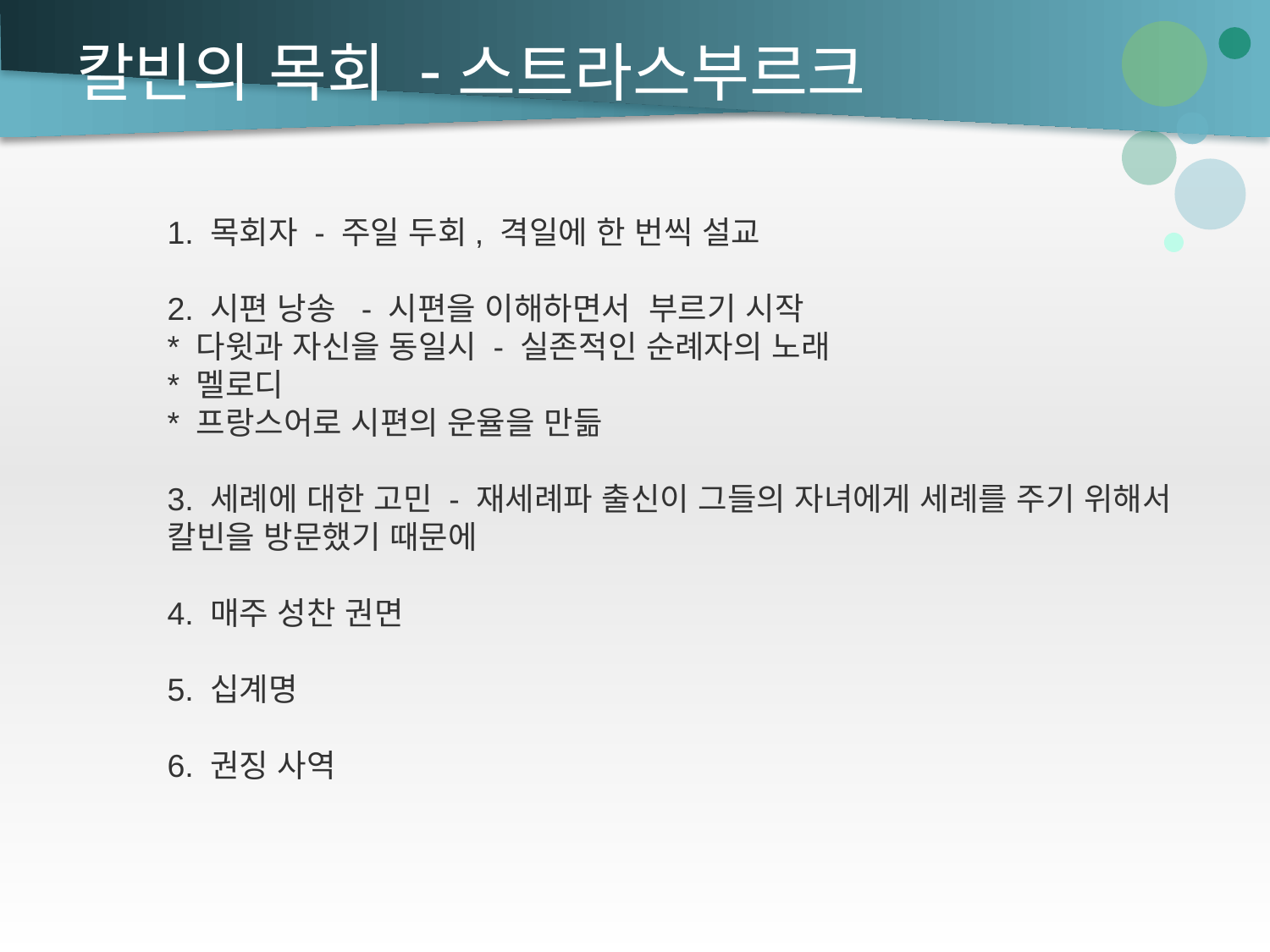

# 칼빈의 목회 -스트라스부르크
1. 목회자 - 주일 두회, 격일에 한 번씩 설교

2. 시편 낭송  - 시편을 이해하면서  부르기 시작
* 다윗과 자신을 동일시 - 실존적인 순례자의 노래
* 멜로디
* 프랑스어로 시편의 운율을 만듦

3. 세례에 대한 고민 - 재세례파 출신이 그들의 자녀에게 세례를 주기 위해서 칼빈을 방문했기 때문에

4. 매주 성찬 권면

5. 십계명

6. 권징 사역